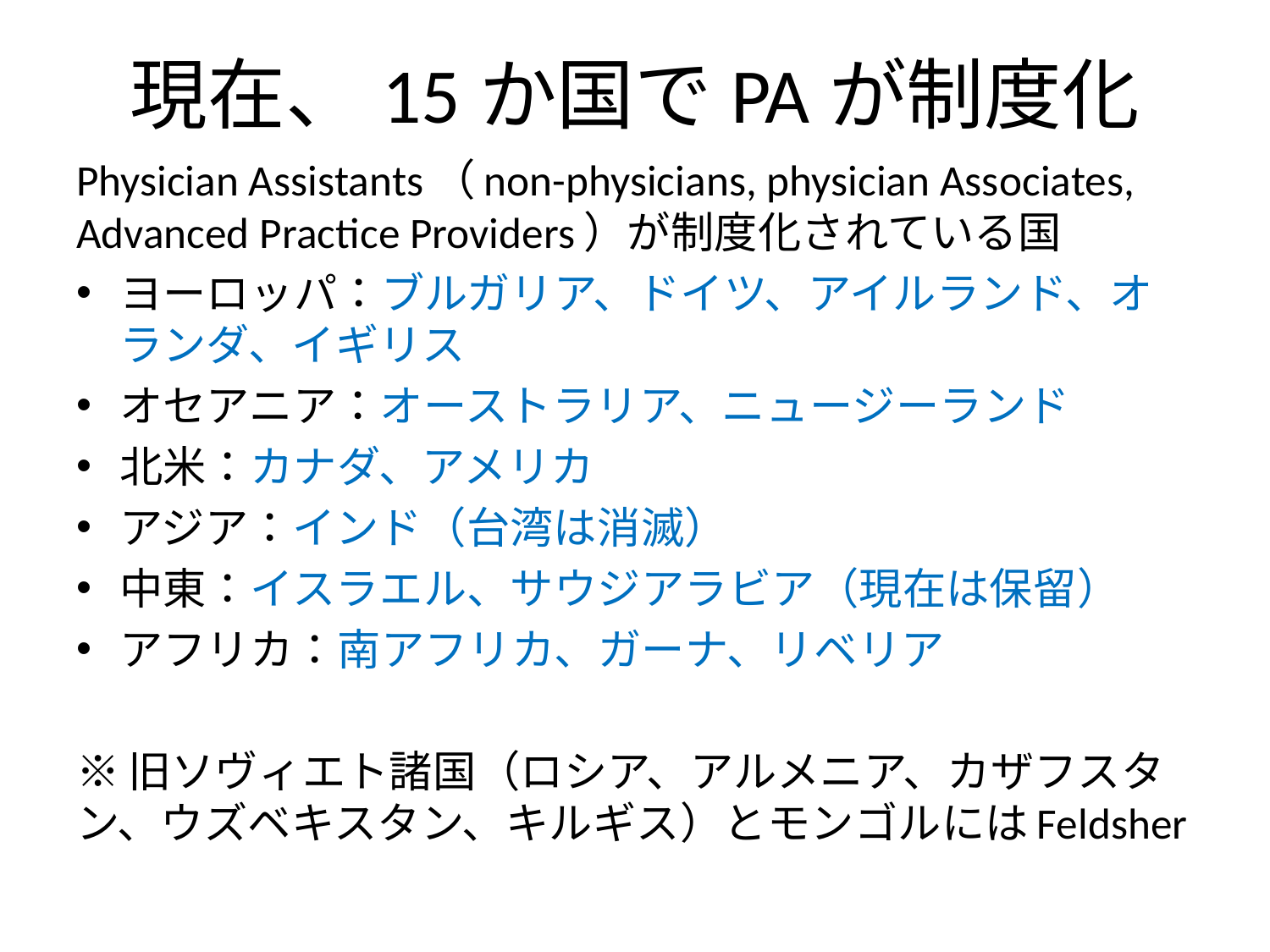

# 現在、15か国でPAが制度化
Physician Assistants（non-physicians, physician Associates, Advanced Practice Providers）が制度化されている国
ヨーロッパ：ブルガリア、ドイツ、アイルランド、オランダ、イギリス
オセアニア：オーストラリア、ニュージーランド
北米：カナダ、アメリカ
アジア：インド（台湾は消滅）
中東：イスラエル、サウジアラビア（現在は保留）
アフリカ：南アフリカ、ガーナ、リベリア

※旧ソヴィエト諸国（ロシア、アルメニア、カザフスタン、ウズベキスタン、キルギス）とモンゴルにはFeldsher